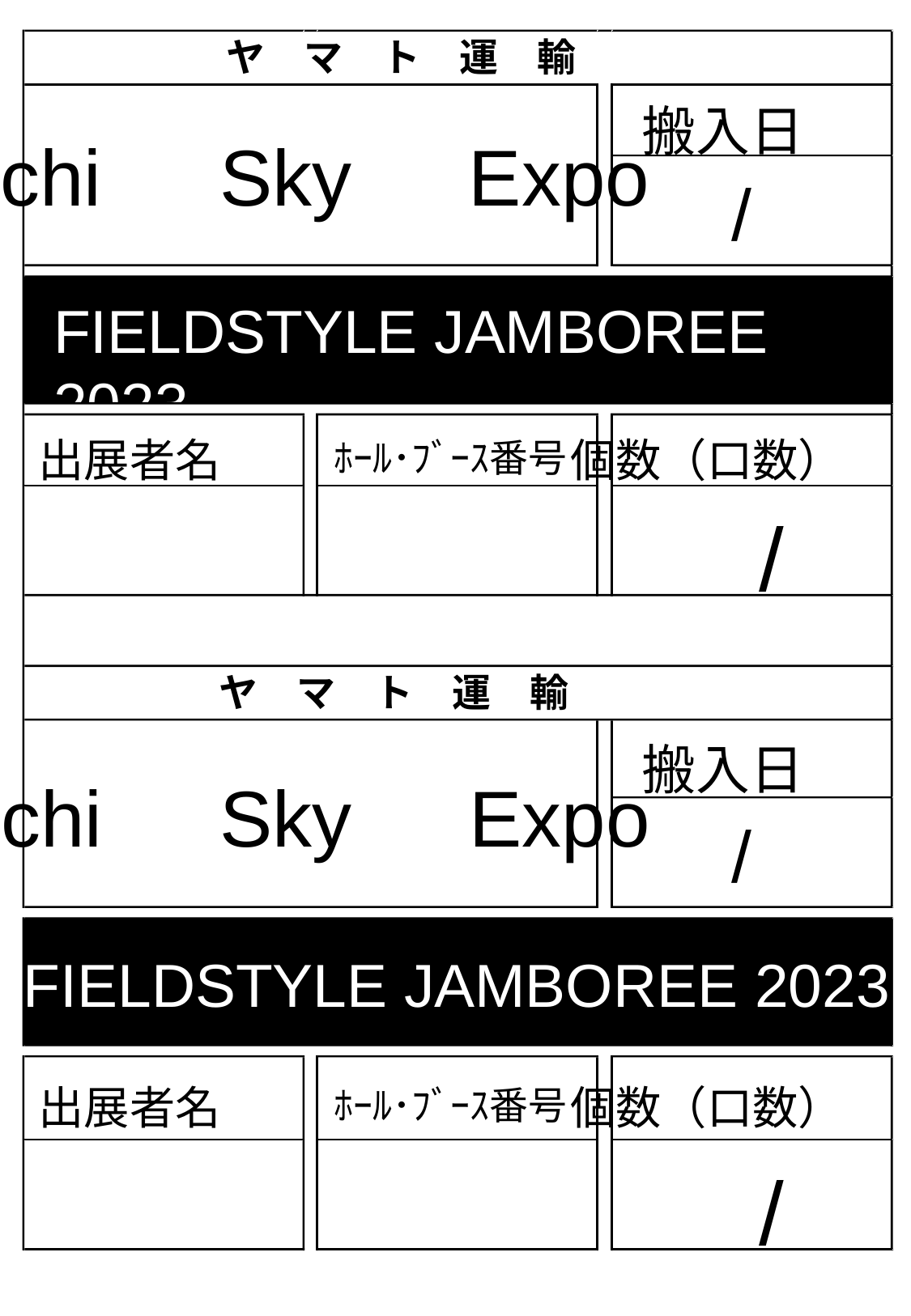

ヤ　マ　ト　運　輸

搬入日
Aichi　Sky　Expo

/

FIELDSTYLE JAMBOREE 2023

出展者名
個数（口数）
ﾎｰﾙ･ﾌﾞｰｽ番号

/

ヤ　マ　ト　運　輸

搬入日
Aichi　Sky　Expo

/

FIELDSTYLE JAMBOREE 2023

出展者名
個数（口数）
ﾎｰﾙ･ﾌﾞｰｽ番号

/